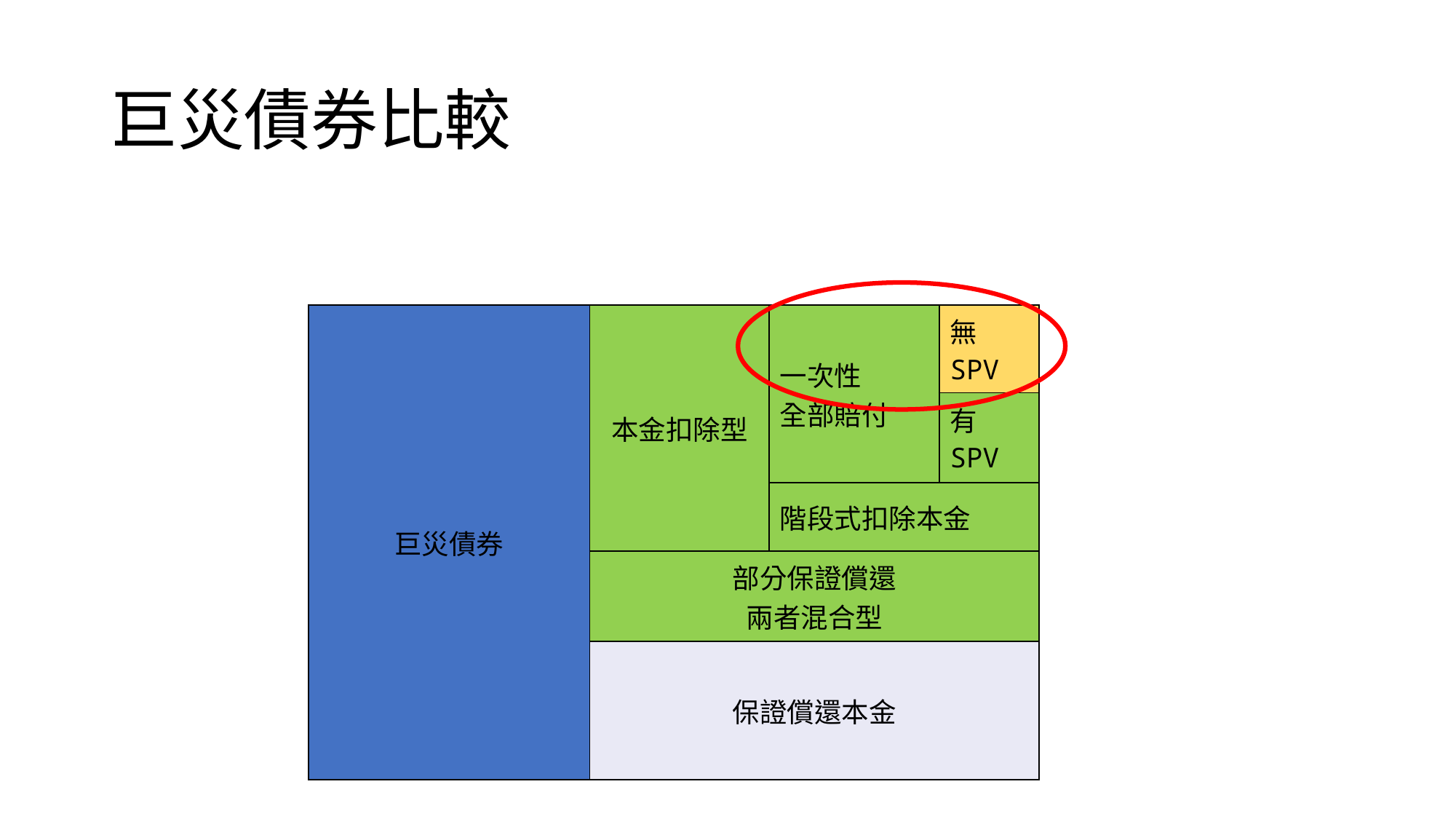

# 巨災債券比較

| 巨災債券 | 本金扣除型 | 一次性 全部賠付 | 無SPV |
| --- | --- | --- | --- |
|  |  |  | 有SPV |
|  |  | 階段式扣除本金 |  |
|  | 部分保證償還 兩者混合型 |  |  |
|  | 保證償還本金 |  |  |